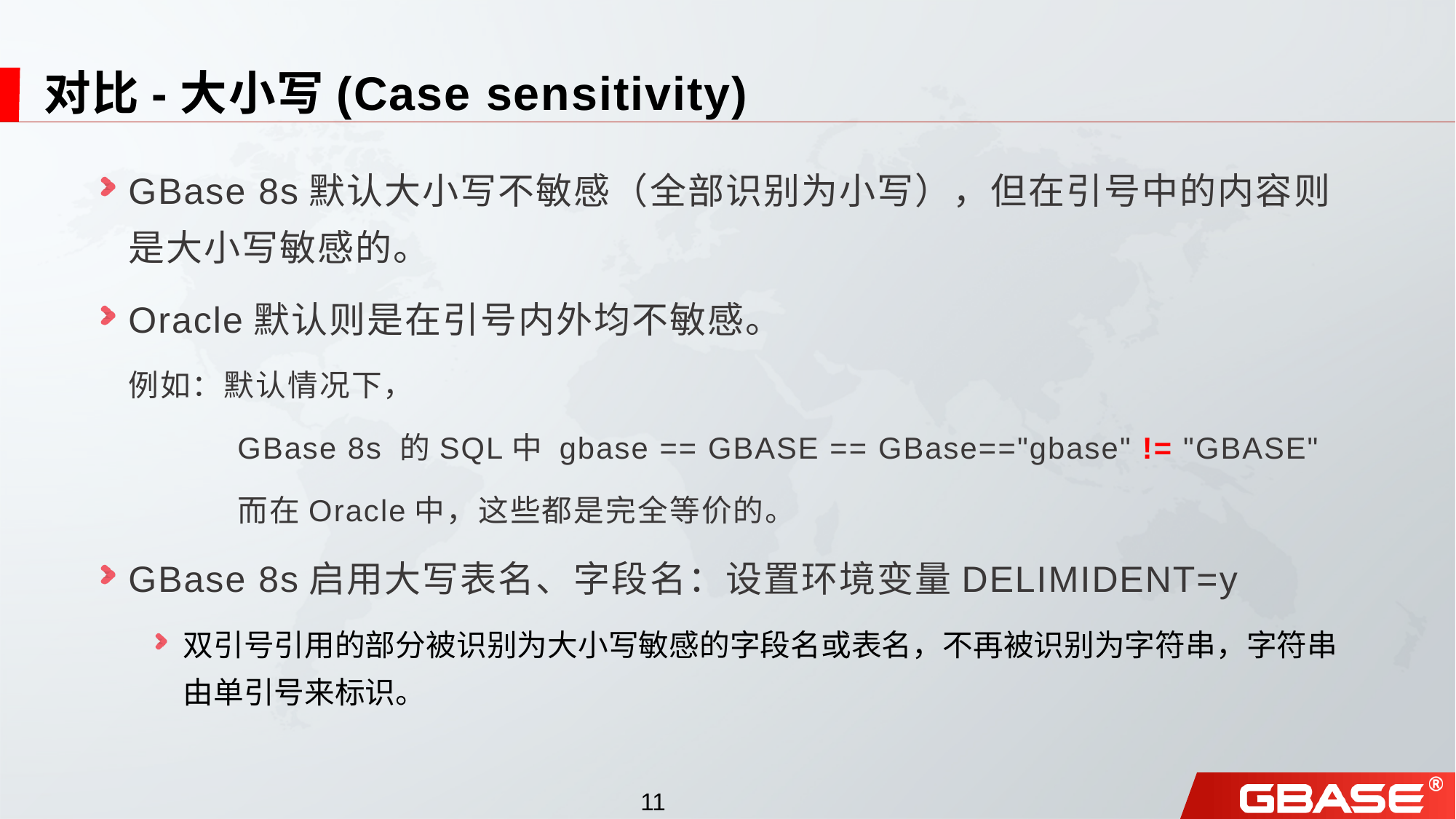

# 对比-大小写(Case sensitivity)
GBase 8s默认大小写不敏感（全部识别为小写），但在引号中的内容则是大小写敏感的。
Oracle默认则是在引号内外均不敏感。
	例如：默认情况下，
 		GBase 8s 的SQL中 gbase == GBASE == GBase=="gbase" != "GBASE"
		而在Oracle中，这些都是完全等价的。
GBase 8s启用大写表名、字段名：设置环境变量DELIMIDENT=y
双引号引用的部分被识别为大小写敏感的字段名或表名，不再被识别为字符串，字符串由单引号来标识。